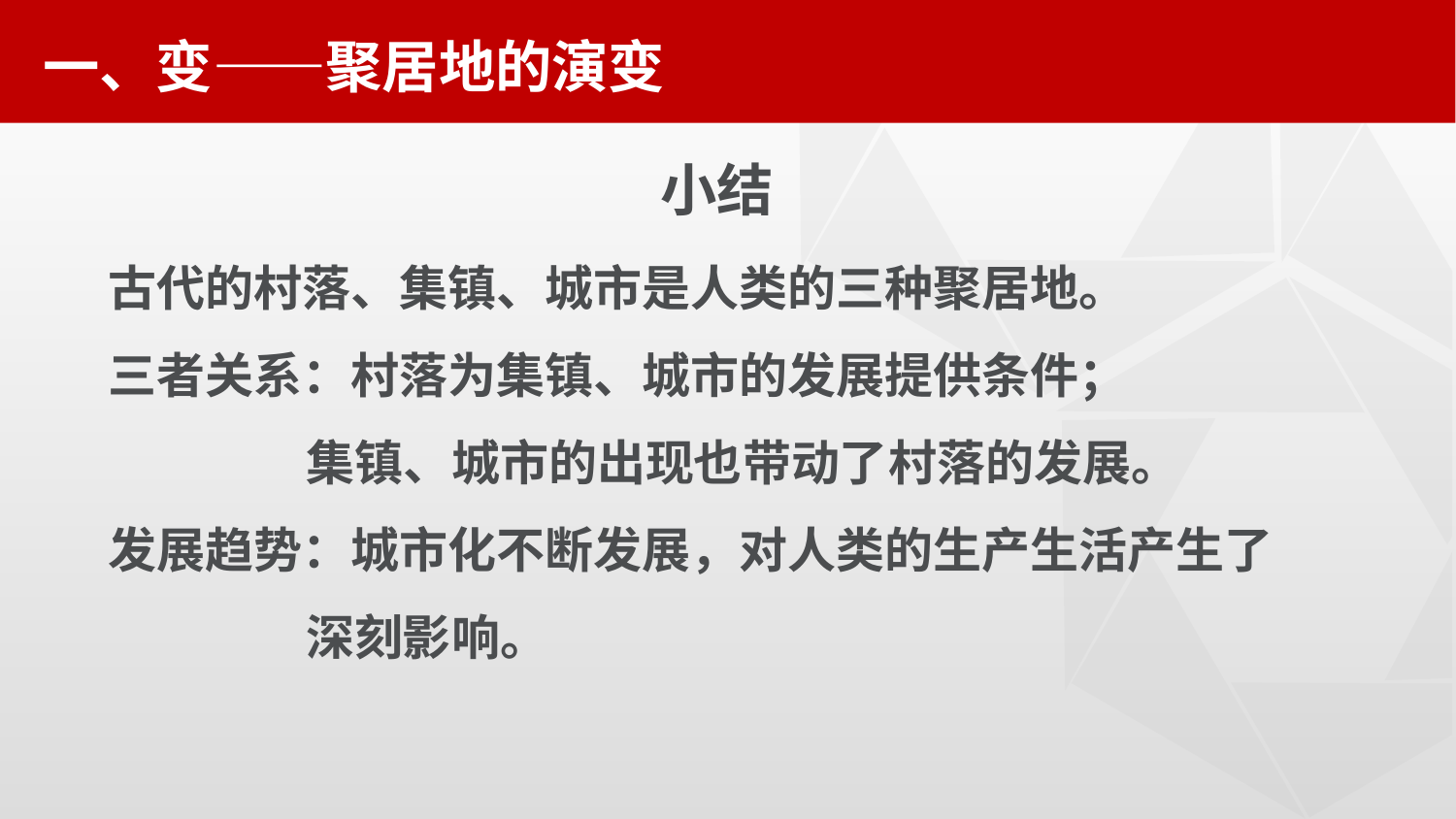

一、变——聚居地的演变

小结
古代的村落、集镇、城市是人类的三种聚居地。
三者关系：村落为集镇、城市的发展提供条件；
                 集镇、城市的出现也带动了村落的发展。
发展趋势：城市化不断发展，对人类的生产生活产生了
                 深刻影响。